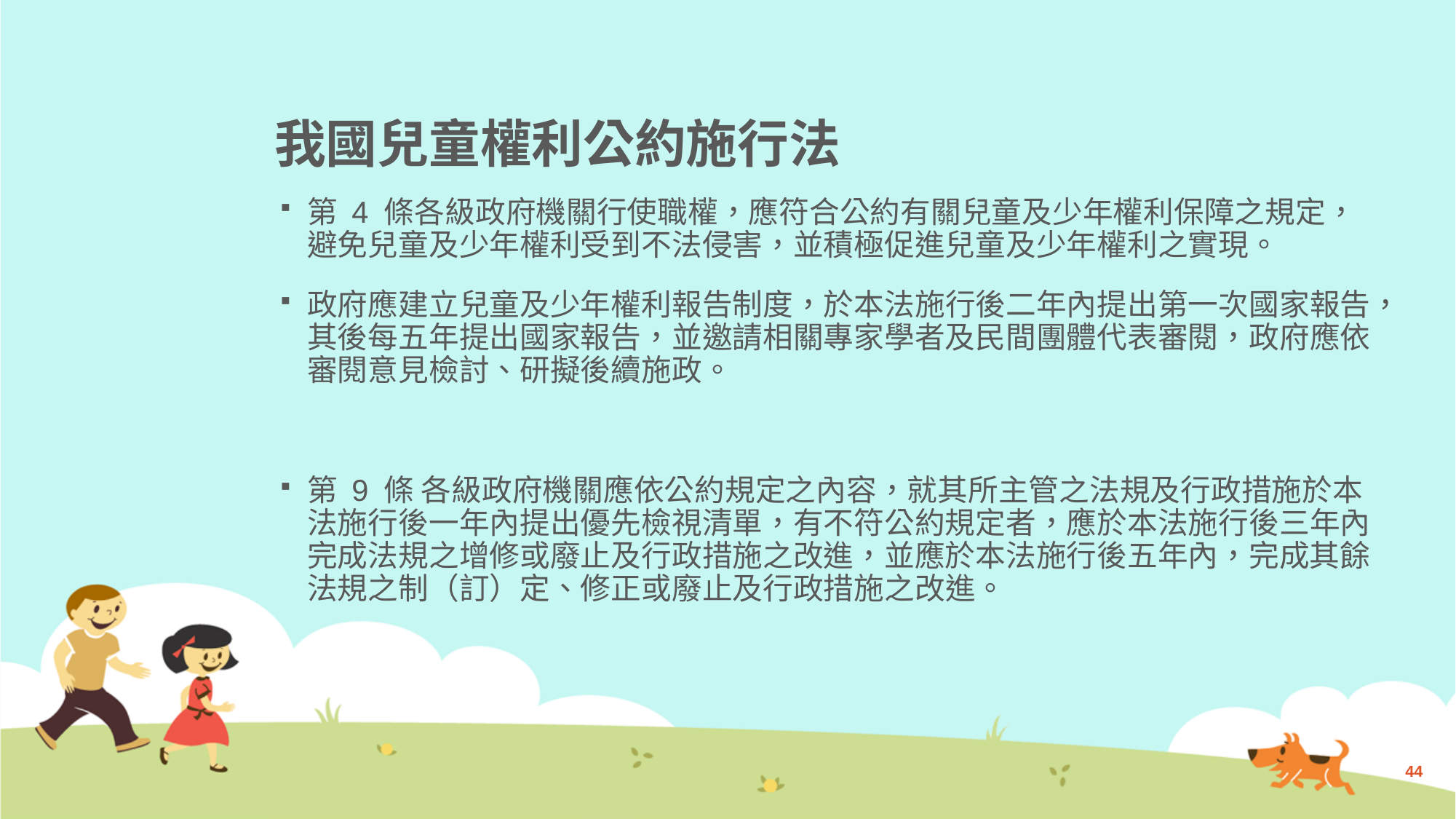

# 我國兒童權利公約施行法
第 4 條各級政府機關行使職權，應符合公約有關兒童及少年權利保障之規定，避免兒童及少年權利受到不法侵害，並積極促進兒童及少年權利之實現。
政府應建立兒童及少年權利報告制度，於本法施行後二年內提出第一次國家報告，其後每五年提出國家報告，並邀請相關專家學者及民間團體代表審閱，政府應依審閱意見檢討、研擬後續施政。

第 9 條 各級政府機關應依公約規定之內容，就其所主管之法規及行政措施於本法施行後一年內提出優先檢視清單，有不符公約規定者，應於本法施行後三年內完成法規之增修或廢止及行政措施之改進，並應於本法施行後五年內，完成其餘法規之制（訂）定、修正或廢止及行政措施之改進。

44